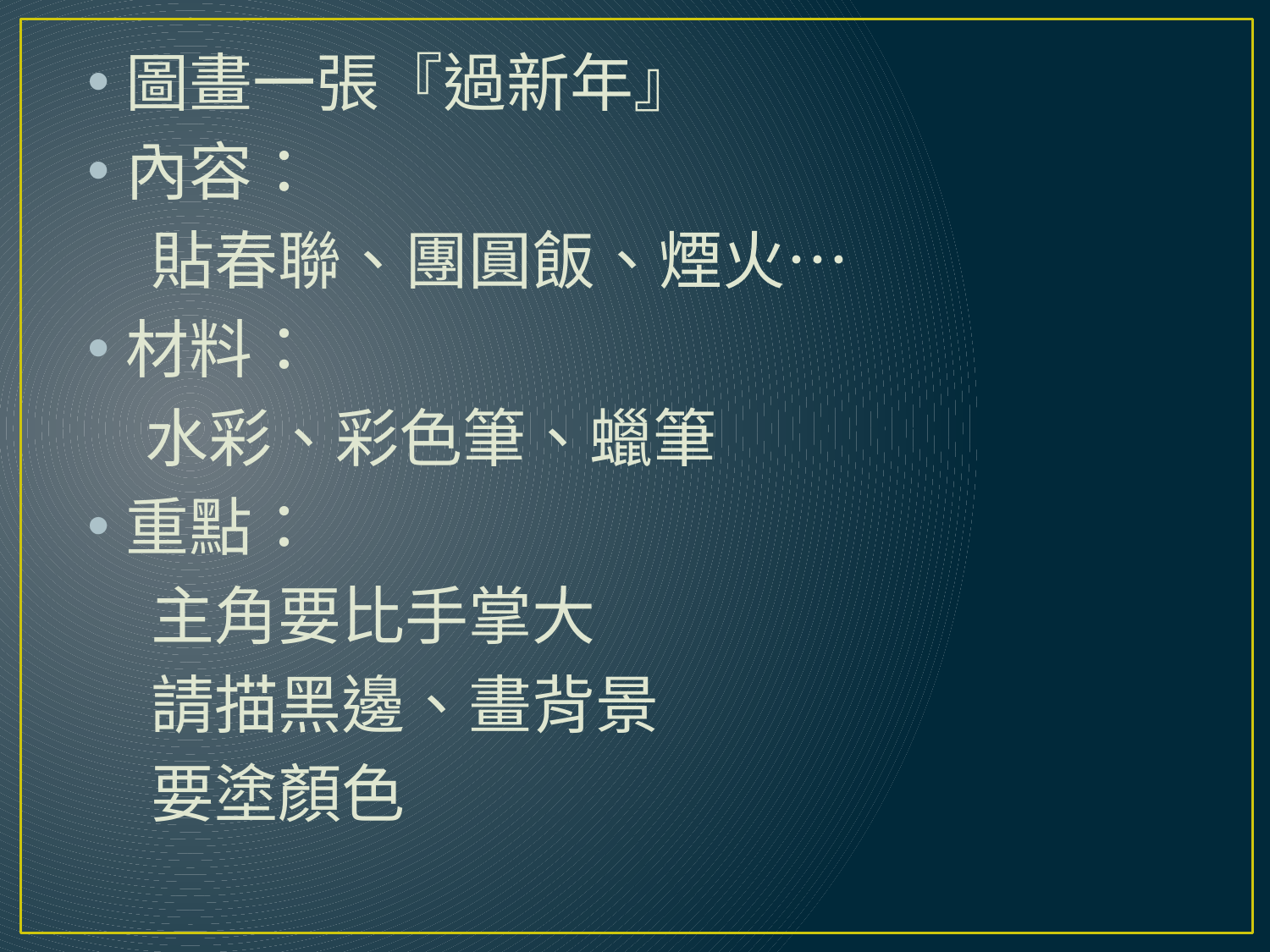

圖畫一張『過新年』
內容：
貼春聯、團圓飯、煙火…
材料：
   水彩、彩色筆、蠟筆
重點：
主角要比手掌大
請描黑邊、畫背景
要塗顏色